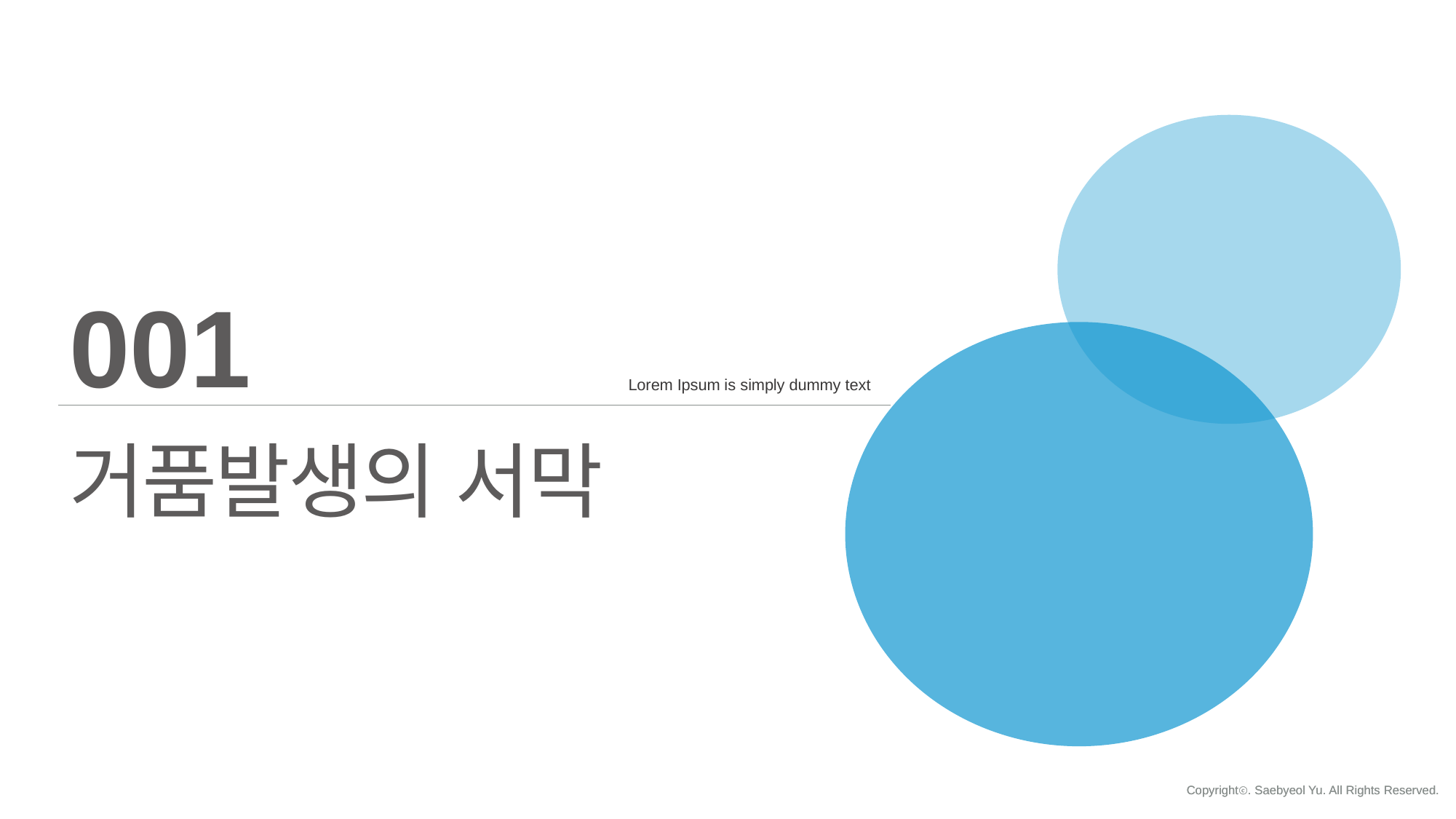

001

Lorem Ipsum is simply dummy text
거품발생의 서막
Copyrightⓒ. Saebyeol Yu. All Rights Reserved.